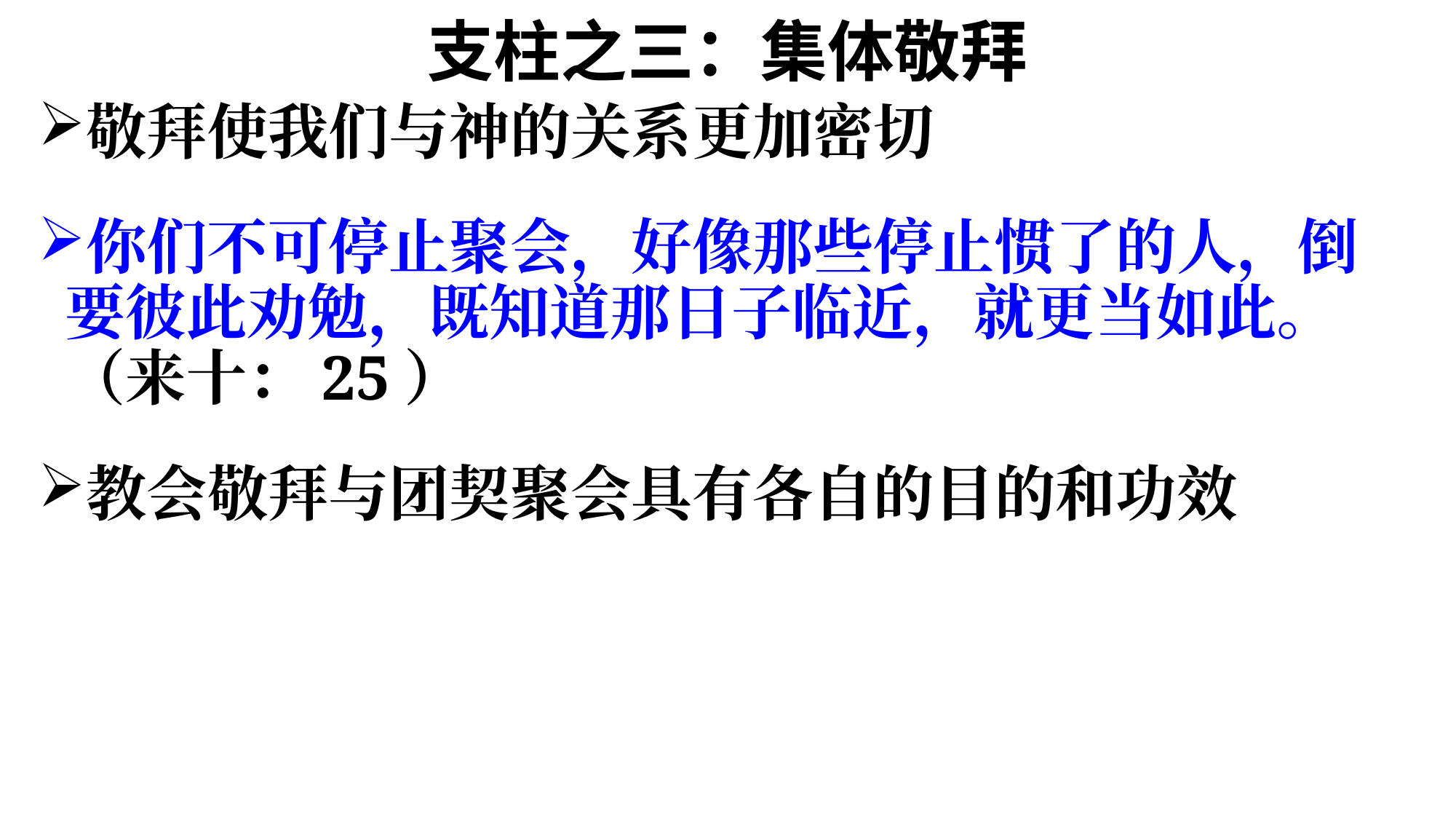

# 支柱之三：集体敬拜
敬拜使我们与神的关系更加密切

你们不可停止聚会，好像那些停止惯了的人，倒要彼此劝勉，既知道那日子临近，就更当如此。（来十：25）

教会敬拜与团契聚会具有各自的目的和功效